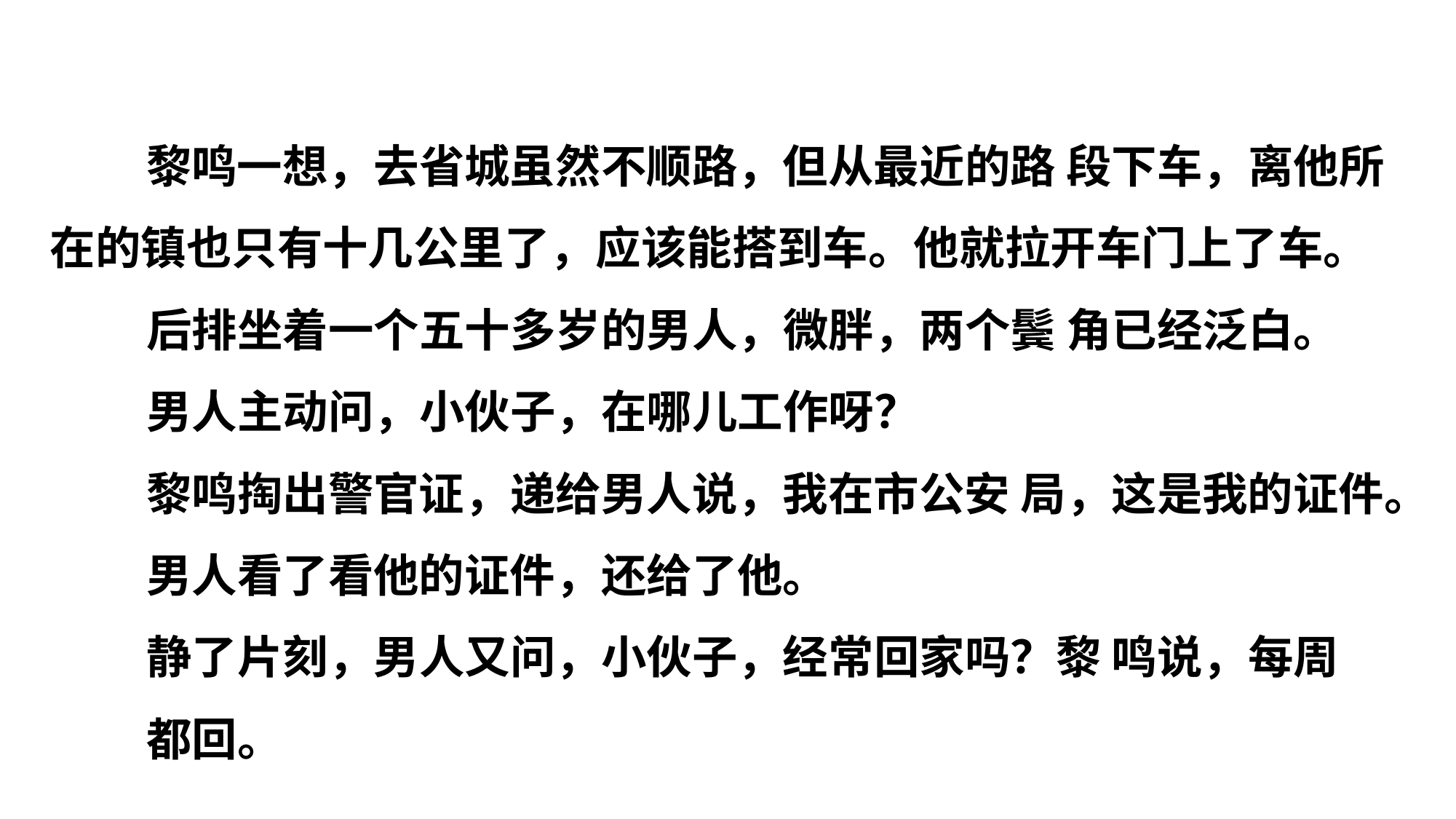

黎鸣一想，去省城虽然不顺路，但从最近的路 段下车，离他所在的镇也只有十几公里了，应该能搭到车。他就拉开车门上了车。
后排坐着一个五十多岁的男人，微胖，两个鬓 角已经泛白。
男人主动问，小伙子，在哪儿工作呀？
黎鸣掏出警官证，递给男人说，我在市公安 局，这是我的证件。
男人看了看他的证件，还给了他。
静了片刻，男人又问，小伙子，经常回家吗？黎 鸣说，每周
都回。